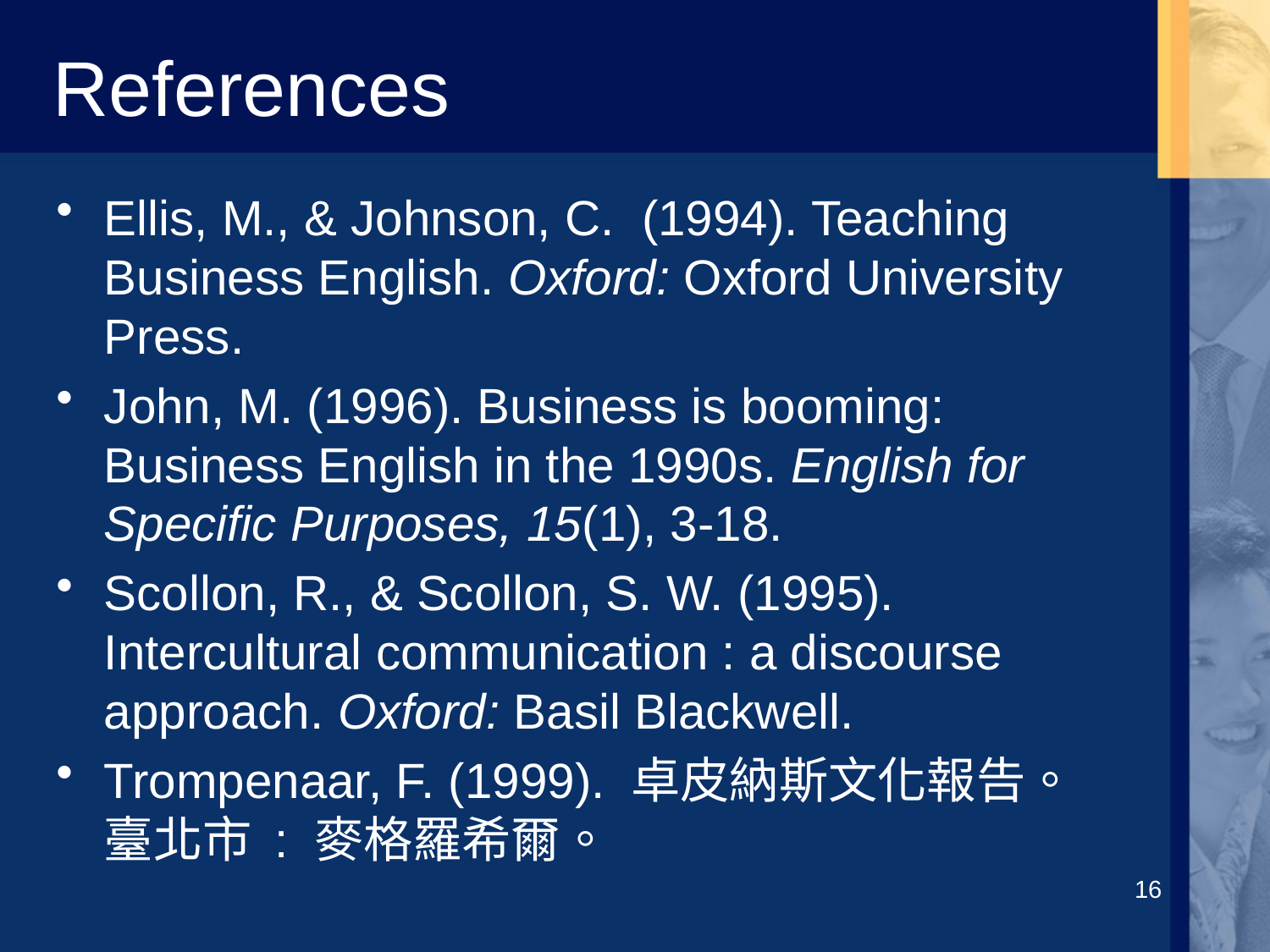

# References
Ellis, M., & Johnson, C.  (1994). Teaching Business English. Oxford: Oxford University Press.
John, M. (1996). Business is booming: Business English in the 1990s. English for Specific Purposes, 15(1), 3-18.
Scollon, R., & Scollon, S. W. (1995). Intercultural communication : a discourse approach. Oxford: Basil Blackwell.
Trompenaar, F. (1999). 卓皮納斯文化報告。臺北市 : 麥格羅希爾。
16